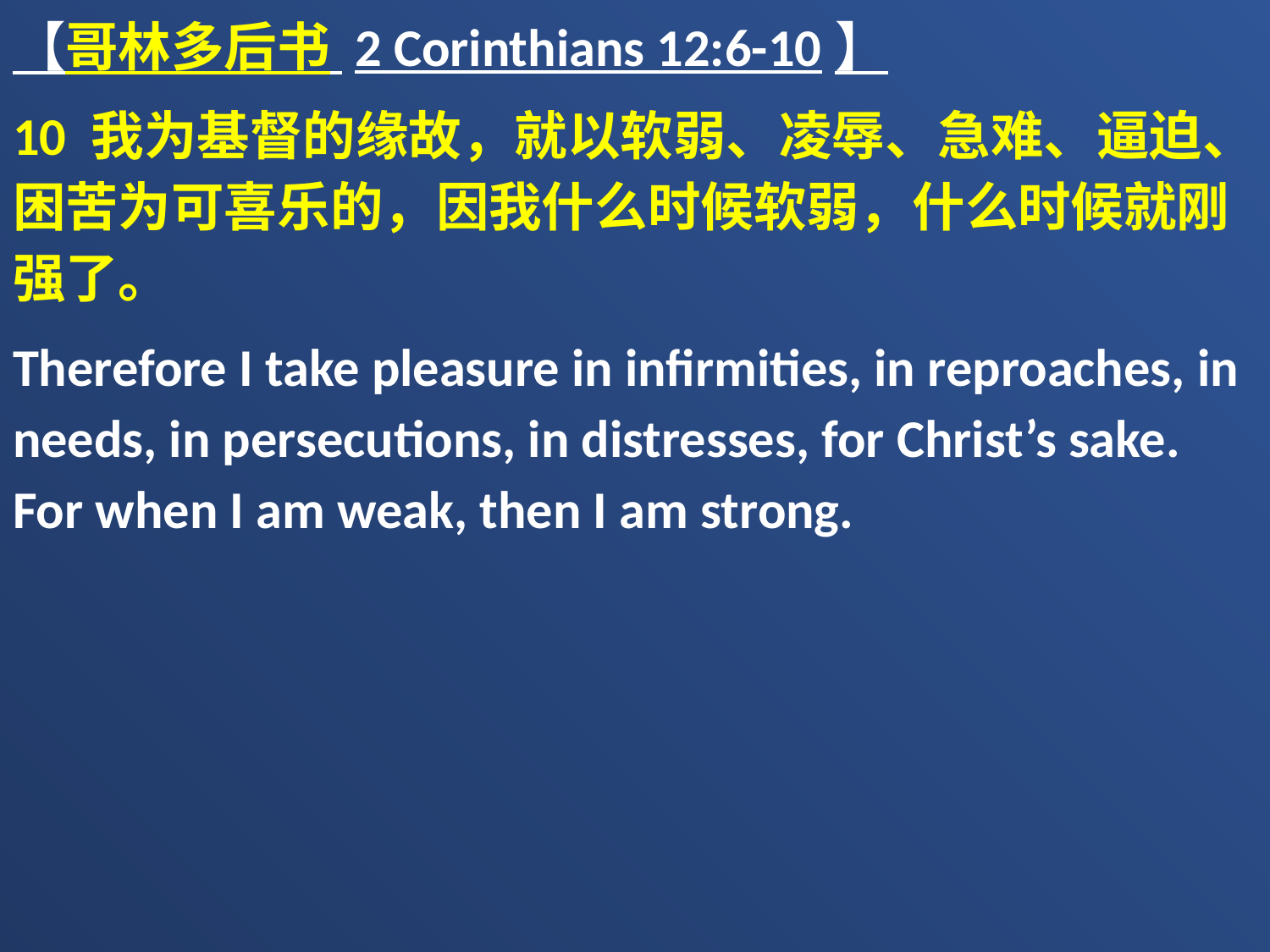

【哥林多后书 2 Corinthians 12:6-10】
10 我为基督的缘故，就以软弱、凌辱、急难、逼迫、困苦为可喜乐的，因我什么时候软弱，什么时候就刚强了。
Therefore I take pleasure in infirmities, in reproaches, in needs, in persecutions, in distresses, for Christ’s sake. For when I am weak, then I am strong.